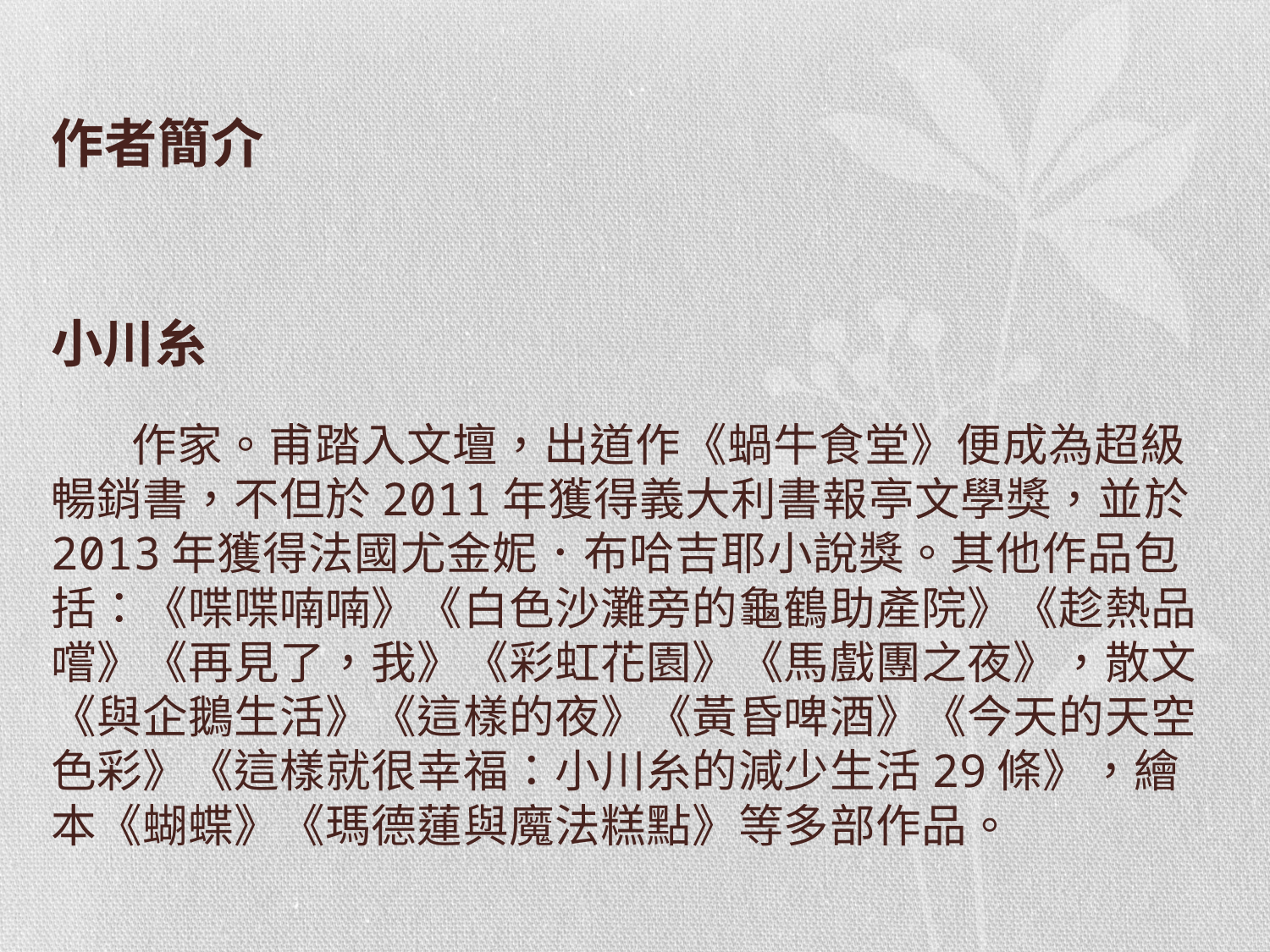

# 作者簡介
小川糸
　　 作家。甫踏入文壇，出道作《蝸牛食堂》便成為超級暢銷書，不但於2011年獲得義大利書報亭文學獎，並於2013年獲得法國尤金妮．布哈吉耶小說獎。其他作品包括：《喋喋喃喃》《白色沙灘旁的龜鶴助產院》《趁熱品嚐》《再見了，我》《彩虹花園》《馬戲團之夜》，散文《與企鵝生活》《這樣的夜》《黃昏啤酒》《今天的天空色彩》《這樣就很幸福：小川糸的減少生活29條》，繪本《蝴蝶》《瑪德蓮與魔法糕點》等多部作品。